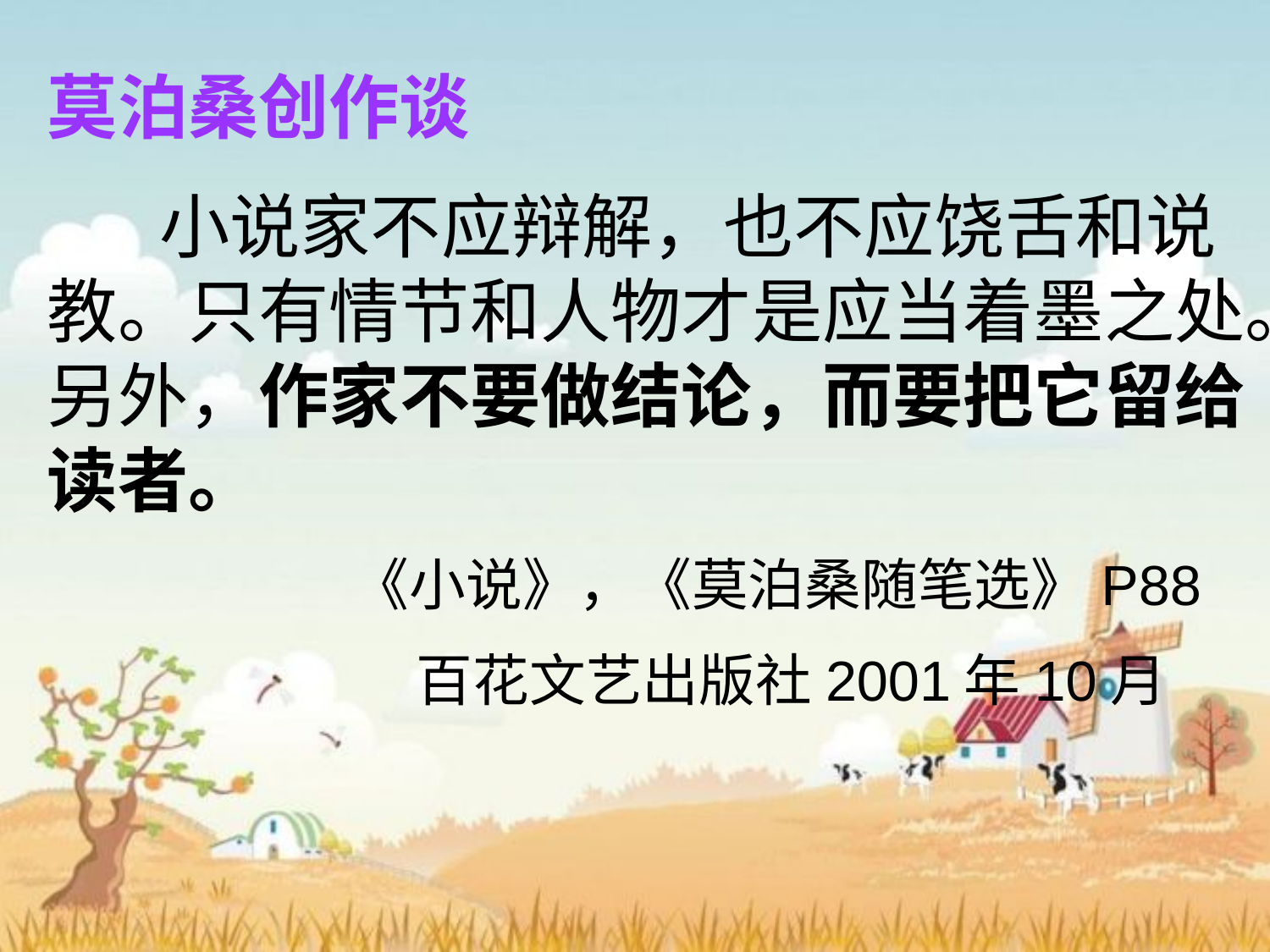

莫泊桑创作谈
      小说家不应辩解，也不应饶舌和说教。只有情节和人物才是应当着墨之处。另外，作家不要做结论，而要把它留给读者。
                       《小说》，《莫泊桑随笔选》P88
                            百花文艺出版社2001年10月